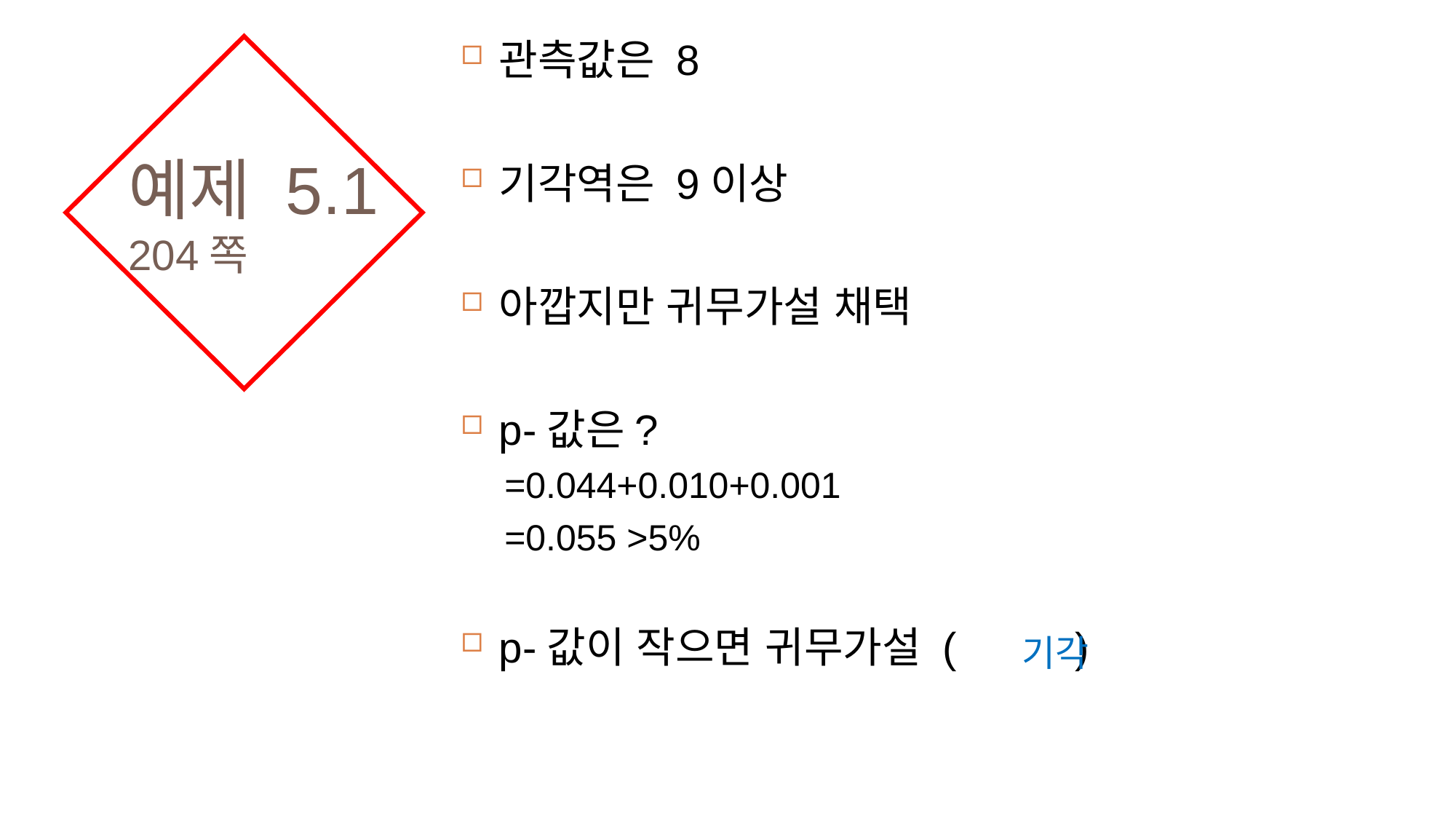

관측값은 8

기각역은 9이상

아깝지만 귀무가설 채택

p-값은?
=0.044+0.010+0.001
=0.055 >5%

p-값이 작으면 귀무가설 (          )

예제 5.1
204쪽

기각